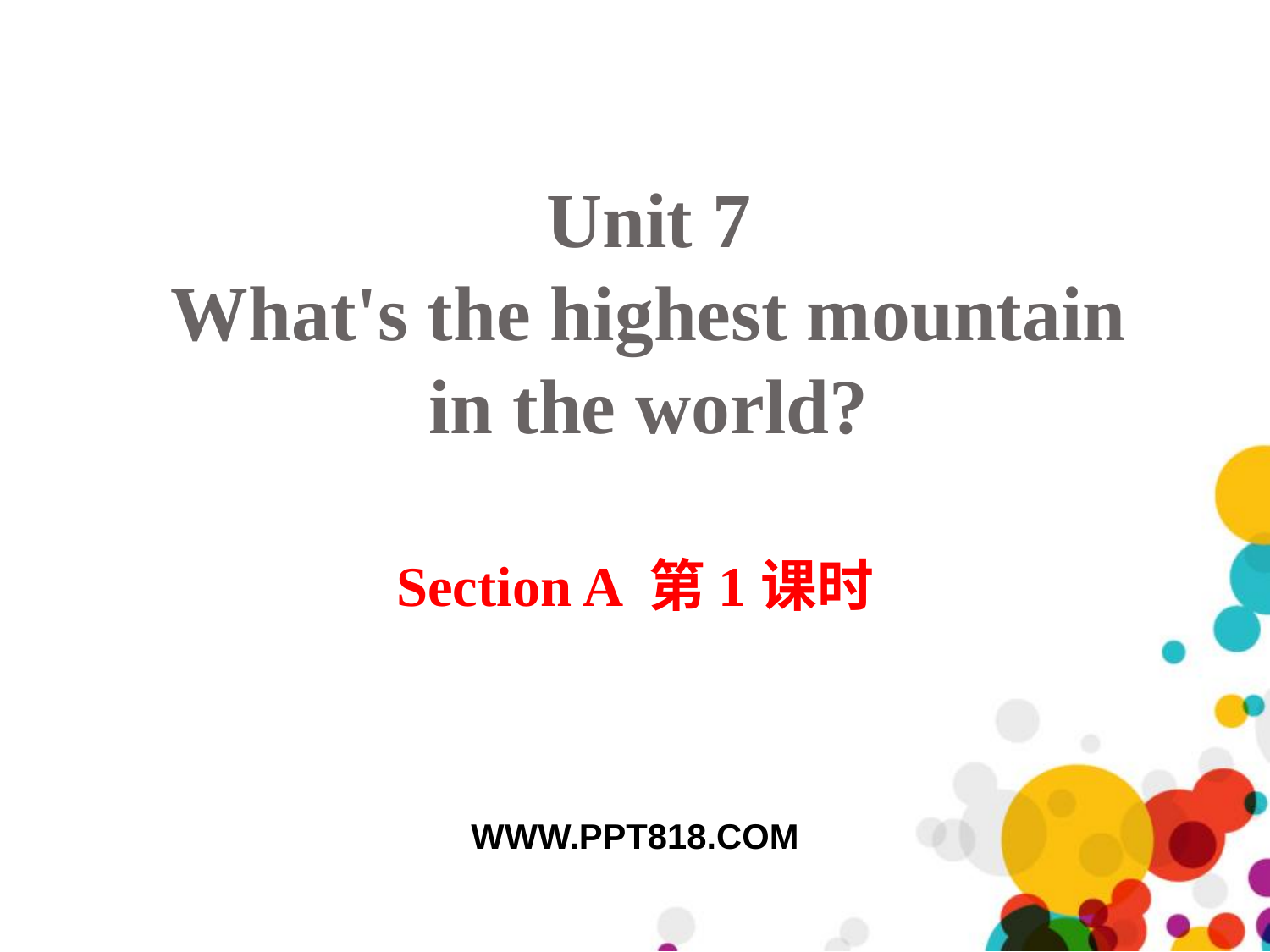

Unit 7
What's the highest mountain in the world?
Section A 第1课时
WWW.PPT818.COM